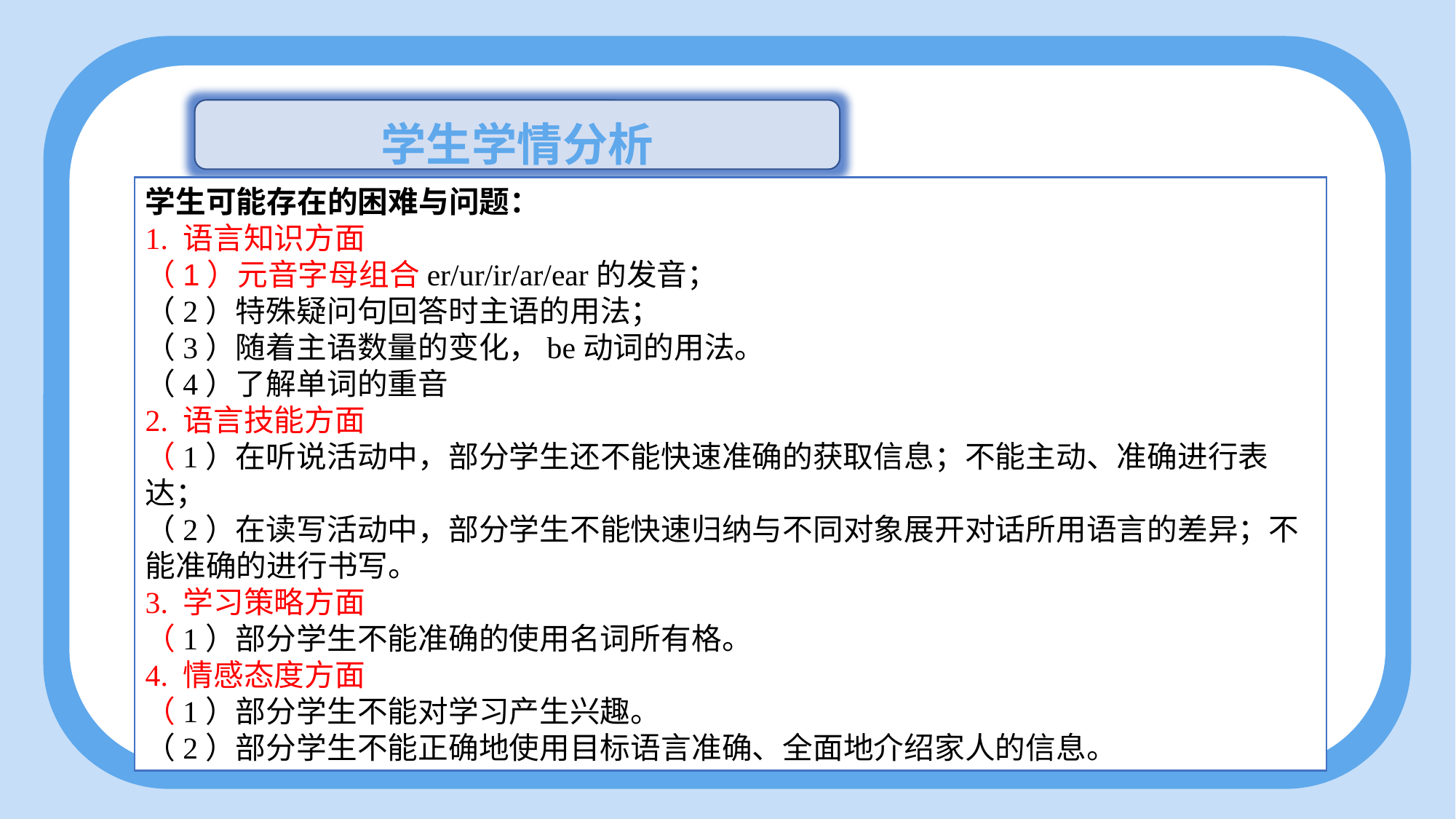

学生学情分析
学生可能存在的困难与问题：
1. 语言知识方面（1）元音字母组合er/ur/ir/ar/ear的发音；（2）特殊疑问句回答时主语的用法；（3）随着主语数量的变化，be动词的用法。（4）了解单词的重音
2. 语言技能方面（1）在听说活动中，部分学生还不能快速准确的获取信息；不能主动、准确进行表达；（2）在读写活动中，部分学生不能快速归纳与不同对象展开对话所用语言的差异；不能准确的进行书写。
3. 学习策略方面（1）部分学生不能准确的使用名词所有格。
4. 情感态度方面（1）部分学生不能对学习产生兴趣。（2）部分学生不能正确地使用目标语言准确、全面地介绍家人的信息。
学生已具备的知识和能力：1. 本单元教学内容围绕家人介绍展开，对于刚刚进行入初中的初中生来说，话题贴近学生生活和兴趣。2. 本单元为正式单元的第二单元。学生在小学阶段已经学习家人的信息及兴趣爱好的信息，以及家人的性格特点、兴趣、爱好等，对本单元涉及的英语语言有基本的了解。本单元中学生比较熟悉的表达方式有：Is this/Are these....?Do you play the piano? Does your mother have a piano?